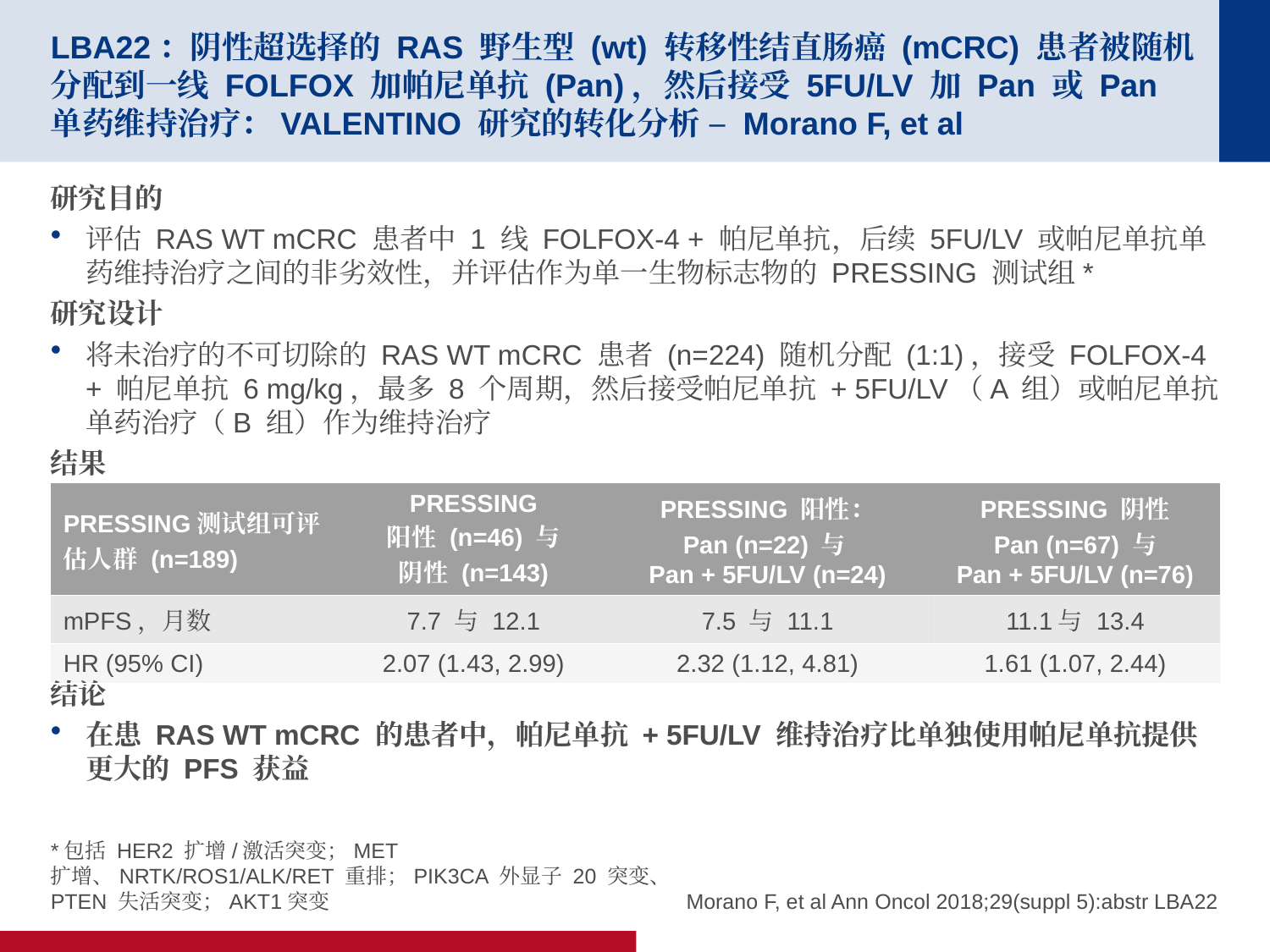

# LBA22：阴性超选择的 RAS 野生型 (wt) 转移性结直肠癌 (mCRC) 患者被随机分配到一线 FOLFOX 加帕尼单抗 (Pan)，然后接受 5FU/LV 加 Pan 或 Pan 单药维持治疗：VALENTINO 研究的转化分析 – Morano F, et al
研究目的
评估 RAS WT mCRC 患者中 1 线 FOLFOX-4 + 帕尼单抗，后续 5FU/LV 或帕尼单抗单药维持治疗之间的非劣效性，并评估作为单一生物标志物的 PRESSING 测试组*
研究设计
将未治疗的不可切除的 RAS WT mCRC 患者 (n=224) 随机分配 (1:1)，接受 FOLFOX-4 + 帕尼单抗 6 mg/kg，最多 8 个周期，然后接受帕尼单抗 + 5FU/LV（A 组）或帕尼单抗单药治疗（B 组）作为维持治疗
结果
结论
在患 RAS WT mCRC 的患者中，帕尼单抗 + 5FU/LV 维持治疗比单独使用帕尼单抗提供更大的 PFS 获益

| PRESSING测试组可评估人群 (n=189) | PRESSING 阳性 (n=46) 与 阴性 (n=143) | PRESSING 阳性： Pan (n=22) 与 Pan + 5FU/LV (n=24) | PRESSING 阴性 Pan (n=67) 与 Pan + 5FU/LV (n=76) |
| --- | --- | --- | --- |
| mPFS，月数 | 7.7 与 12.1 | 7.5 与 11.1 | 11.1与 13.4 |
| HR (95% CI) | 2.07 (1.43, 2.99) | 2.32 (1.12, 4.81) | 1.61 (1.07, 2.44) |
*包括 HER2 扩增/激活突变；MET 扩增、NRTK/ROS1/ALK/RET 重排；PIK3CA 外显子 20 突变、PTEN 失活突变；AKT1突变
Morano F, et al Ann Oncol 2018;29(suppl 5):abstr LBA22